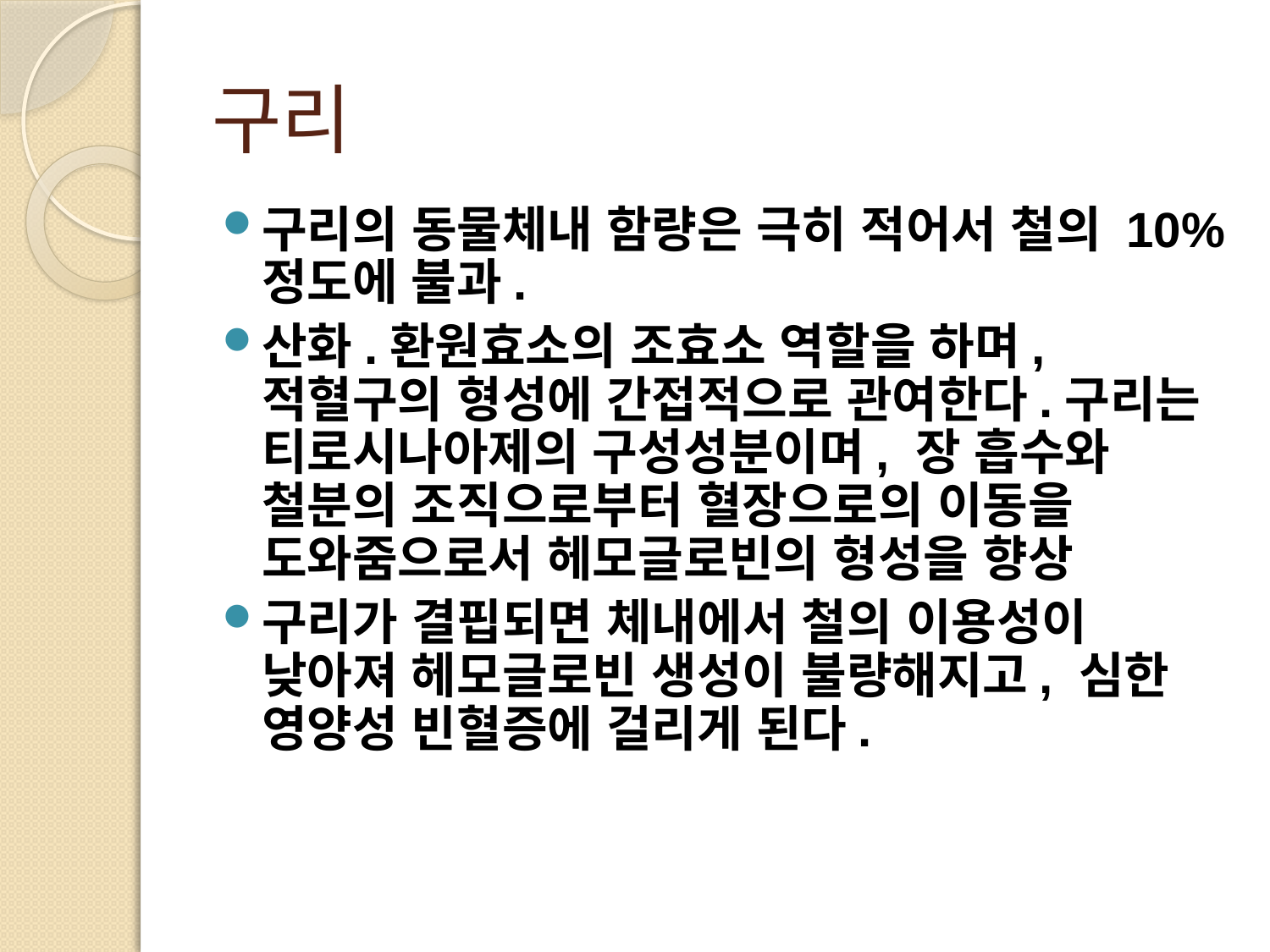

# 구리
구리의 동물체내 함량은 극히 적어서 철의 10% 정도에 불과.
산화.환원효소의 조효소 역할을 하며, 적혈구의 형성에 간접적으로 관여한다.구리는 티로시나아제의 구성성분이며, 장 흡수와 철분의 조직으로부터 혈장으로의 이동을 도와줌으로서 헤모글로빈의 형성을 향상
구리가 결핍되면 체내에서 철의 이용성이 낮아져 헤모글로빈 생성이 불량해지고, 심한 영양성 빈혈증에 걸리게 된다.